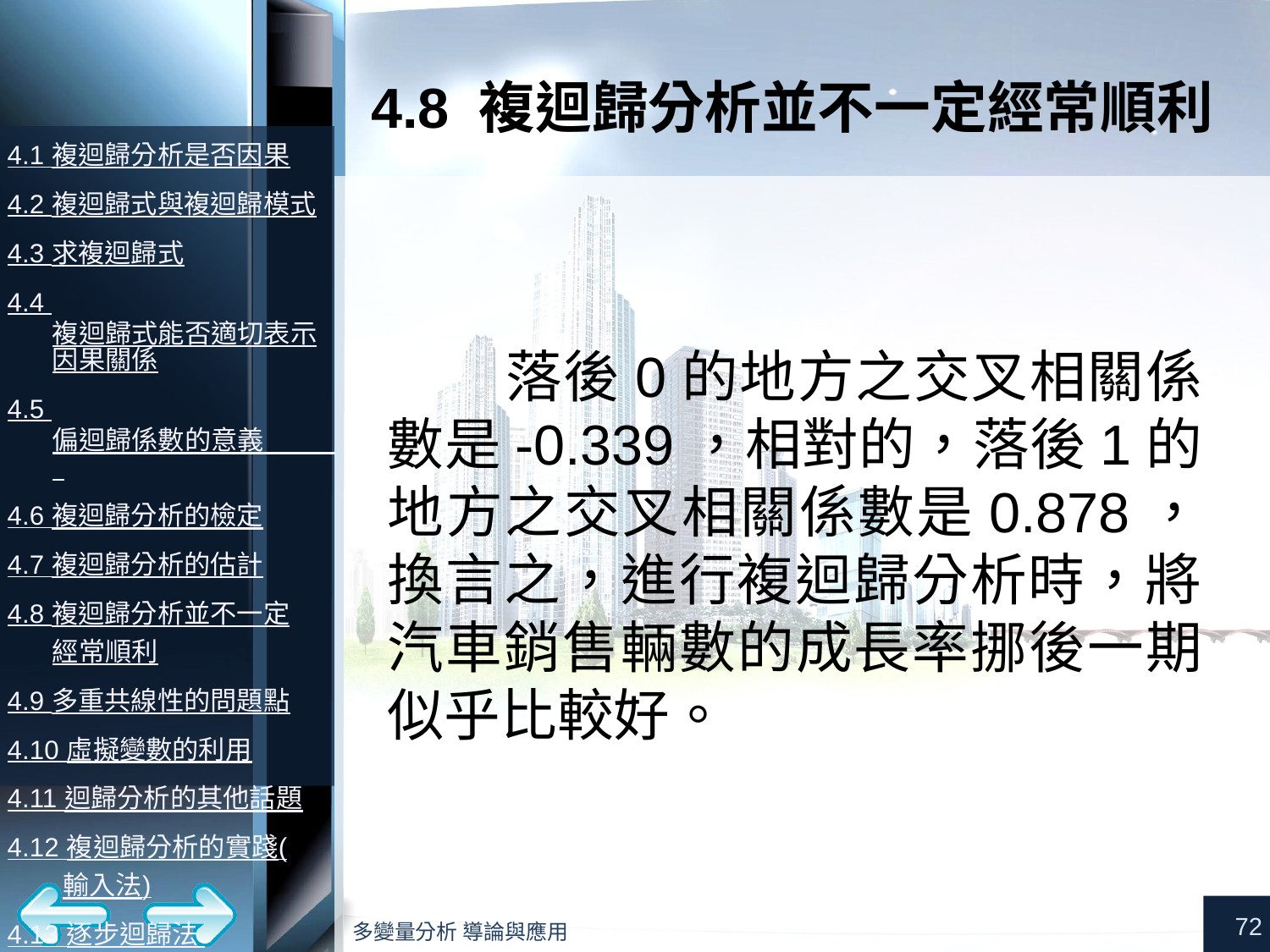

# 4.8 複迴歸分析並不一定經常順利
落後0的地方之交叉相關係數是-0.339，相對的，落後1的地方之交叉相關係數是0.878，換言之，進行複迴歸分析時，將汽車銷售輛數的成長率挪後一期似乎比較好。
72
多變量分析 導論與應用